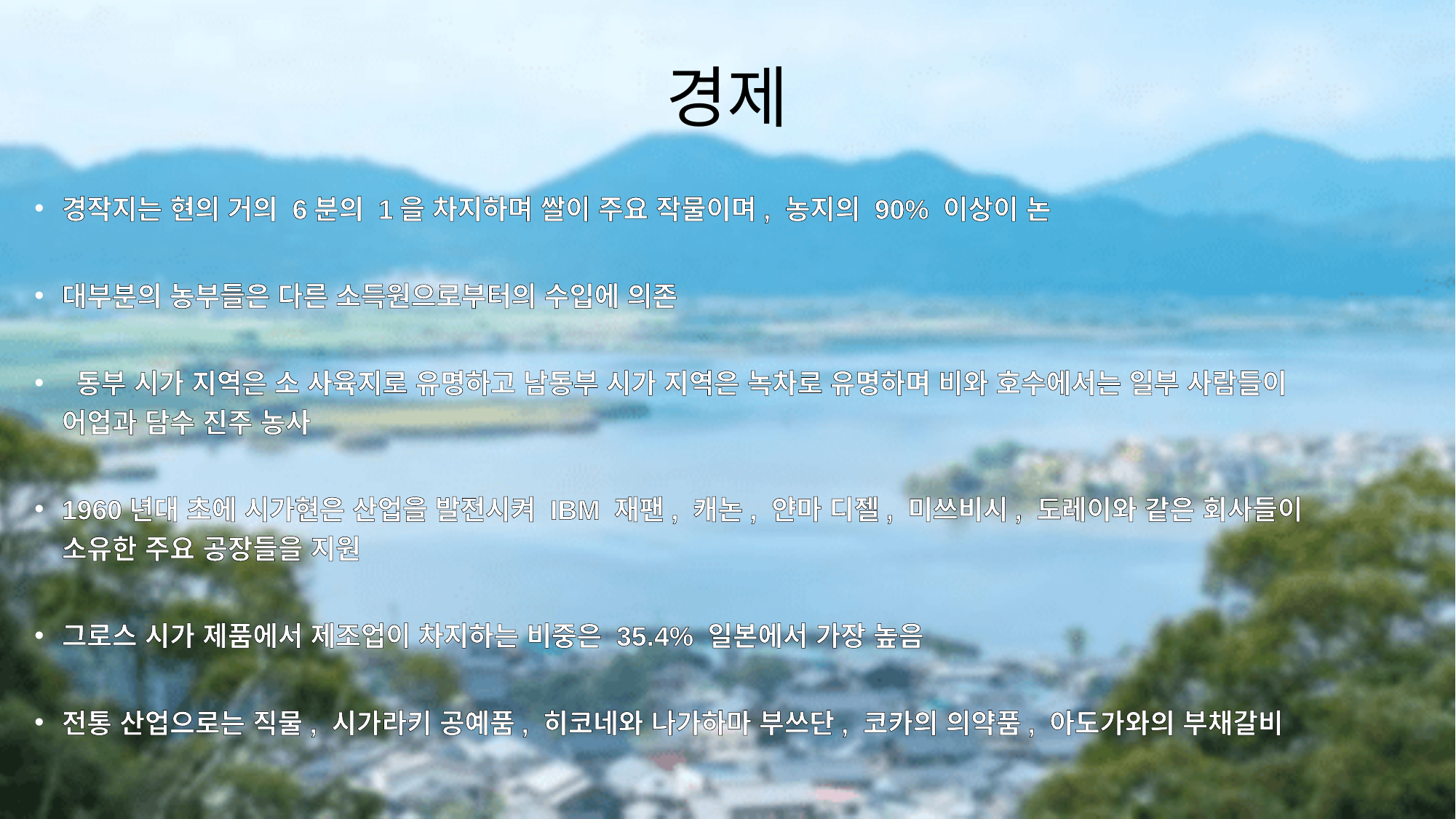

# 경제
경작지는 현의 거의 6분의 1을 차지하며 쌀이 주요 작물이며, 농지의 90% 이상이 논

대부분의 농부들은 다른 소득원으로부터의 수입에 의존

 동부 시가 지역은 소 사육지로 유명하고 남동부 시가 지역은 녹차로 유명하며 비와 호수에서는 일부 사람들이 어업과 담수 진주 농사

1960년대 초에 시가현은 산업을 발전시켜 IBM 재팬, 캐논, 얀마 디젤, 미쓰비시, 도레이와 같은 회사들이 소유한 주요 공장들을 지원

그로스 시가 제품에서 제조업이 차지하는 비중은 35.4% 일본에서 가장 높음

전통 산업으로는 직물, 시가라키 공예품, 히코네와 나가하마 부쓰단, 코카의 의약품, 아도가와의 부채갈비